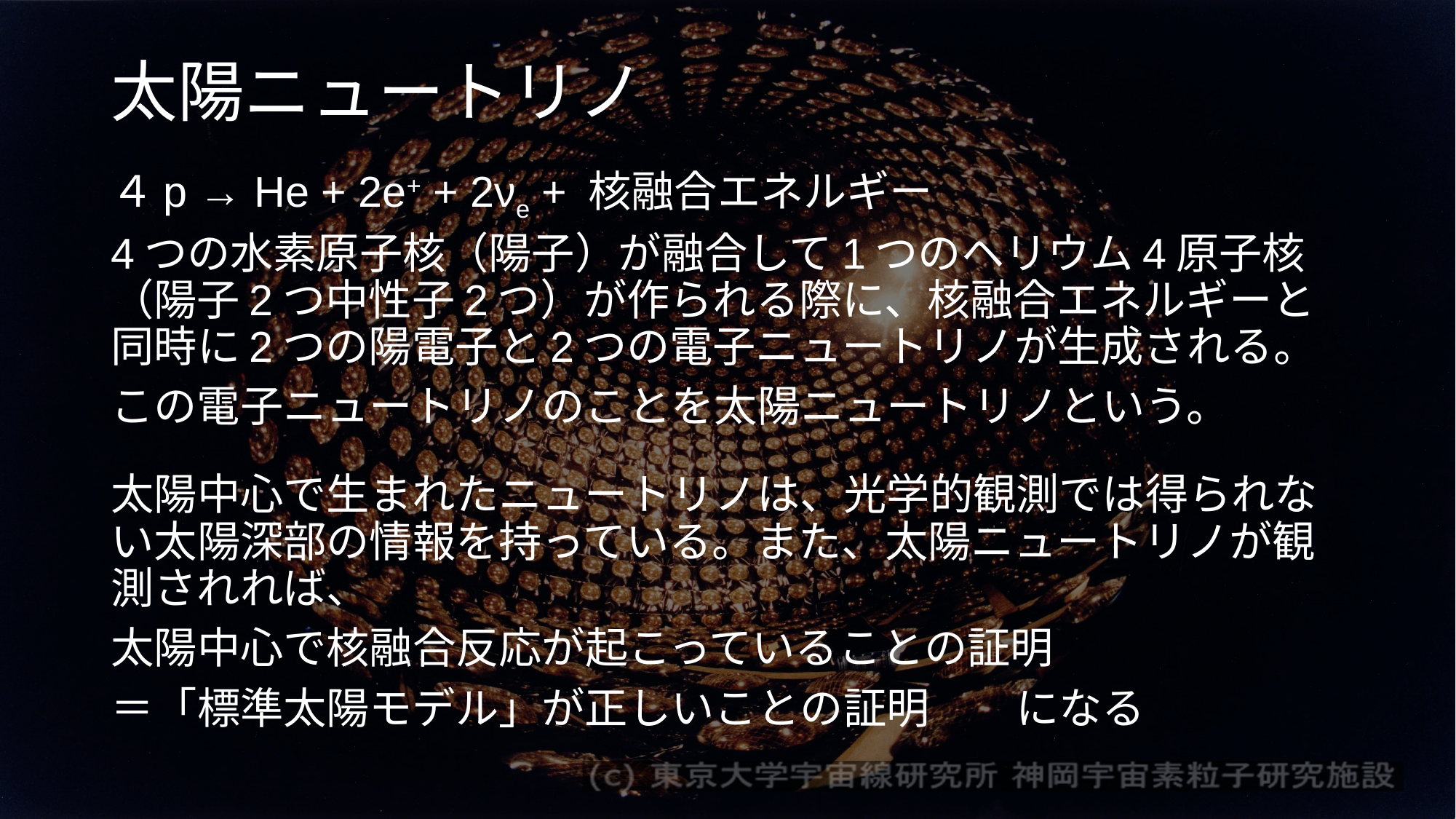

# 太陽ニュートリノ
４p → He + 2e+ + 2νe + 核融合エネルギー
4つの水素原子核（陽子）が融合して1つのヘリウム4原子核（陽子2つ中性子2つ）が作られる際に、核融合エネルギーと同時に2つの陽電子と2つの電子ニュートリノが生成される。
この電子ニュートリノのことを太陽ニュートリノという。

太陽中心で生まれたニュートリノは、光学的観測では得られない太陽深部の情報を持っている。また、太陽ニュートリノが観測されれば、
太陽中心で核融合反応が起こっていることの証明
＝「標準太陽モデル」が正しいことの証明　　になる